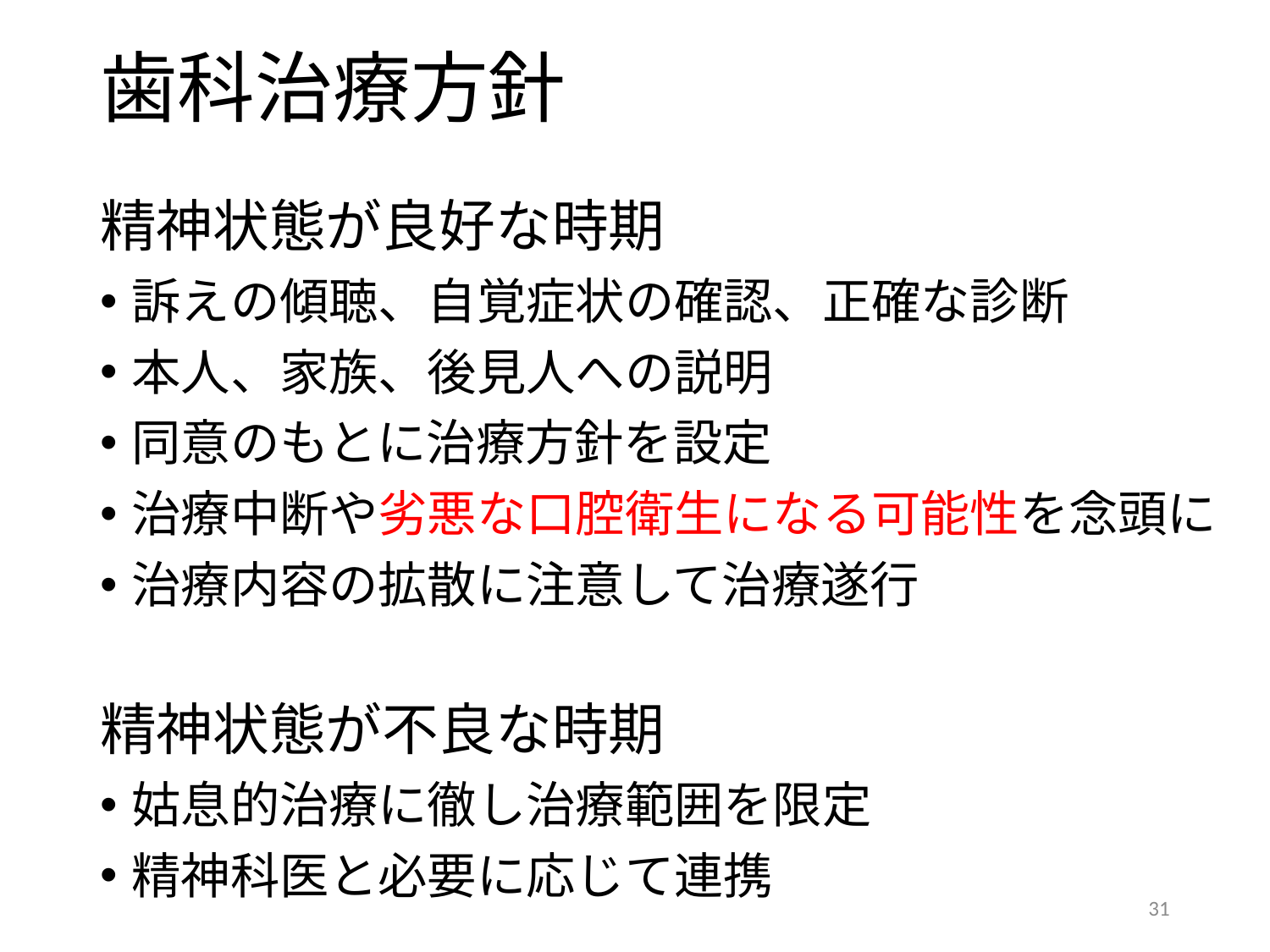

# 歯科治療方針
精神状態が良好な時期
訴えの傾聴、自覚症状の確認、正確な診断
本人、家族、後見人への説明
同意のもとに治療方針を設定
治療中断や劣悪な口腔衛生になる可能性を念頭に
治療内容の拡散に注意して治療遂行

精神状態が不良な時期
姑息的治療に徹し治療範囲を限定
精神科医と必要に応じて連携
31